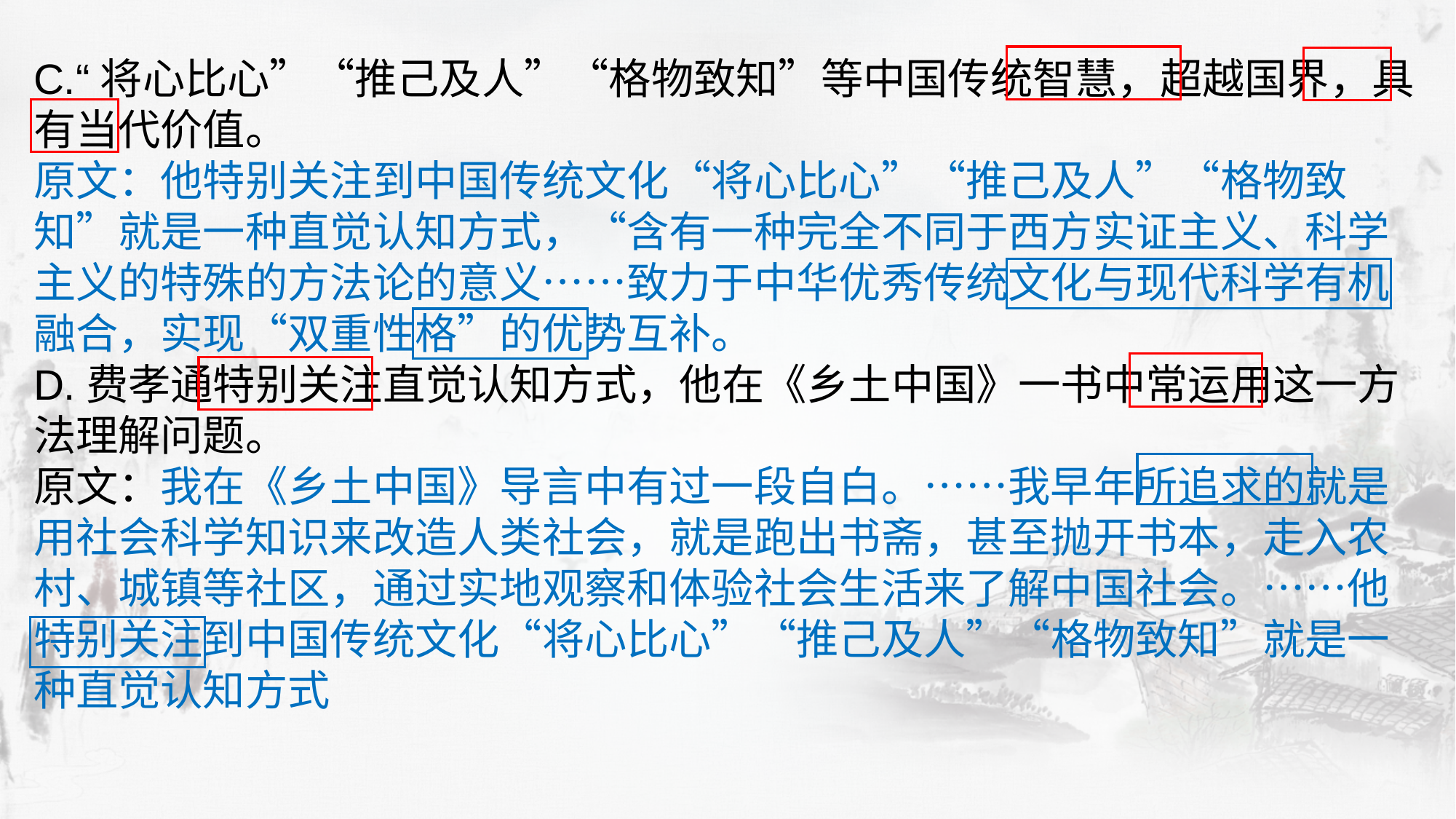

C.“将心比心”“推己及人”“格物致知”等中国传统智慧，超越国界，具有当代价值。
原文：他特别关注到中国传统文化“将心比心”“推己及人”“格物致知”就是一种直觉认知方式，“含有一种完全不同于西方实证主义、科学主义的特殊的方法论的意义……致力于中华优秀传统文化与现代科学有机融合，实现“双重性格”的优势互补。
D.费孝通特别关注直觉认知方式，他在《乡土中国》一书中常运用这一方法理解问题。
原文：我在《乡土中国》导言中有过一段自白。……我早年所追求的就是用社会科学知识来改造人类社会，就是跑出书斋，甚至抛开书本，走入农村、城镇等社区，通过实地观察和体验社会生活来了解中国社会。……他特别关注到中国传统文化“将心比心”“推己及人”“格物致知”就是一种直觉认知方式